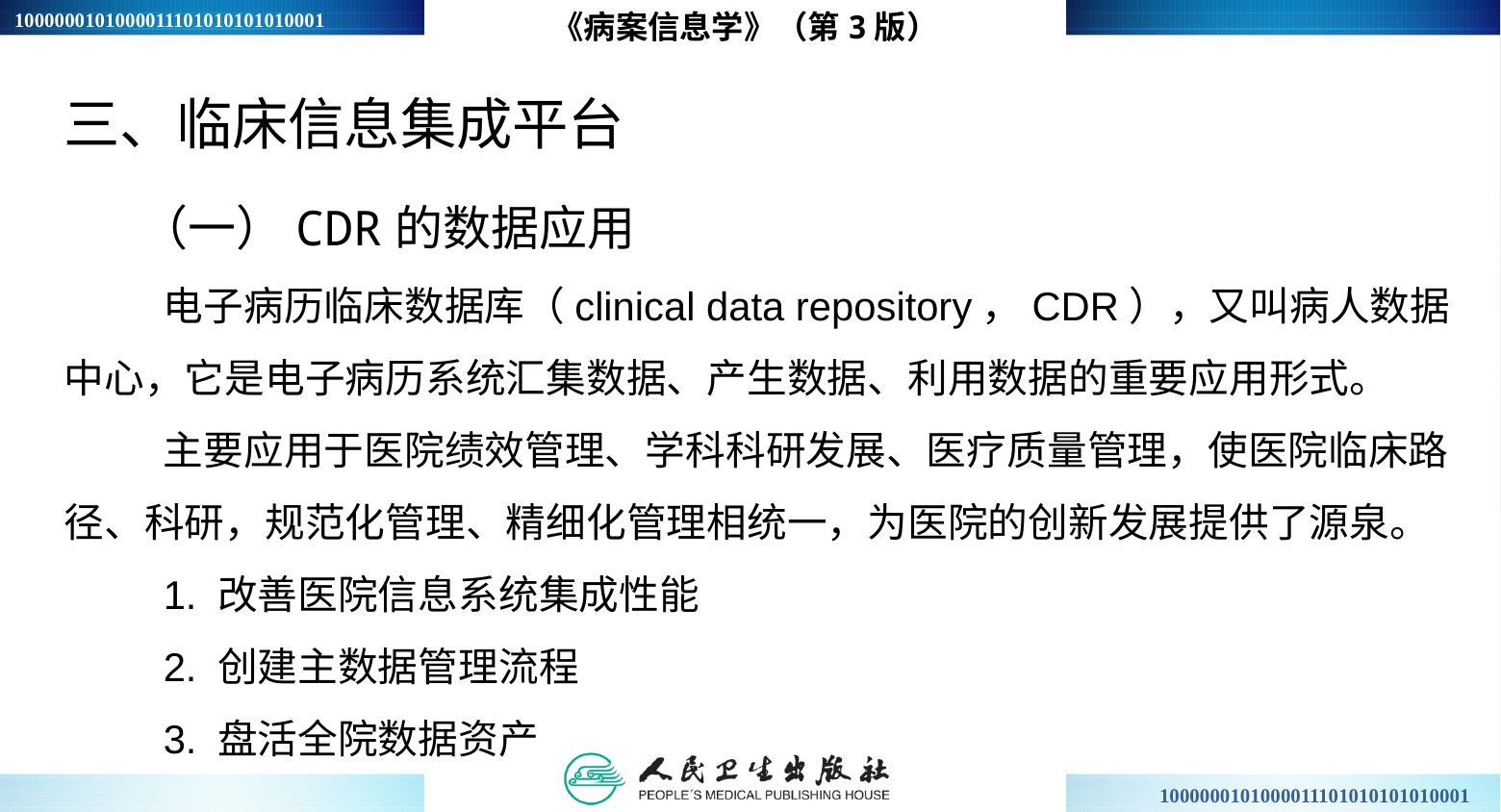

《病案信息学》（第3版）
三、临床信息集成平台
     （一）CDR的数据应用
电子病历临床数据库（clinical data repository，CDR），又叫病人数据中心，它是电子病历系统汇集数据、产生数据、利用数据的重要应用形式。
主要应用于医院绩效管理、学科科研发展、医疗质量管理，使医院临床路径、科研，规范化管理、精细化管理相统一，为医院的创新发展提供了源泉。
1. 改善医院信息系统集成性能
2. 创建主数据管理流程
3. 盘活全院数据资产